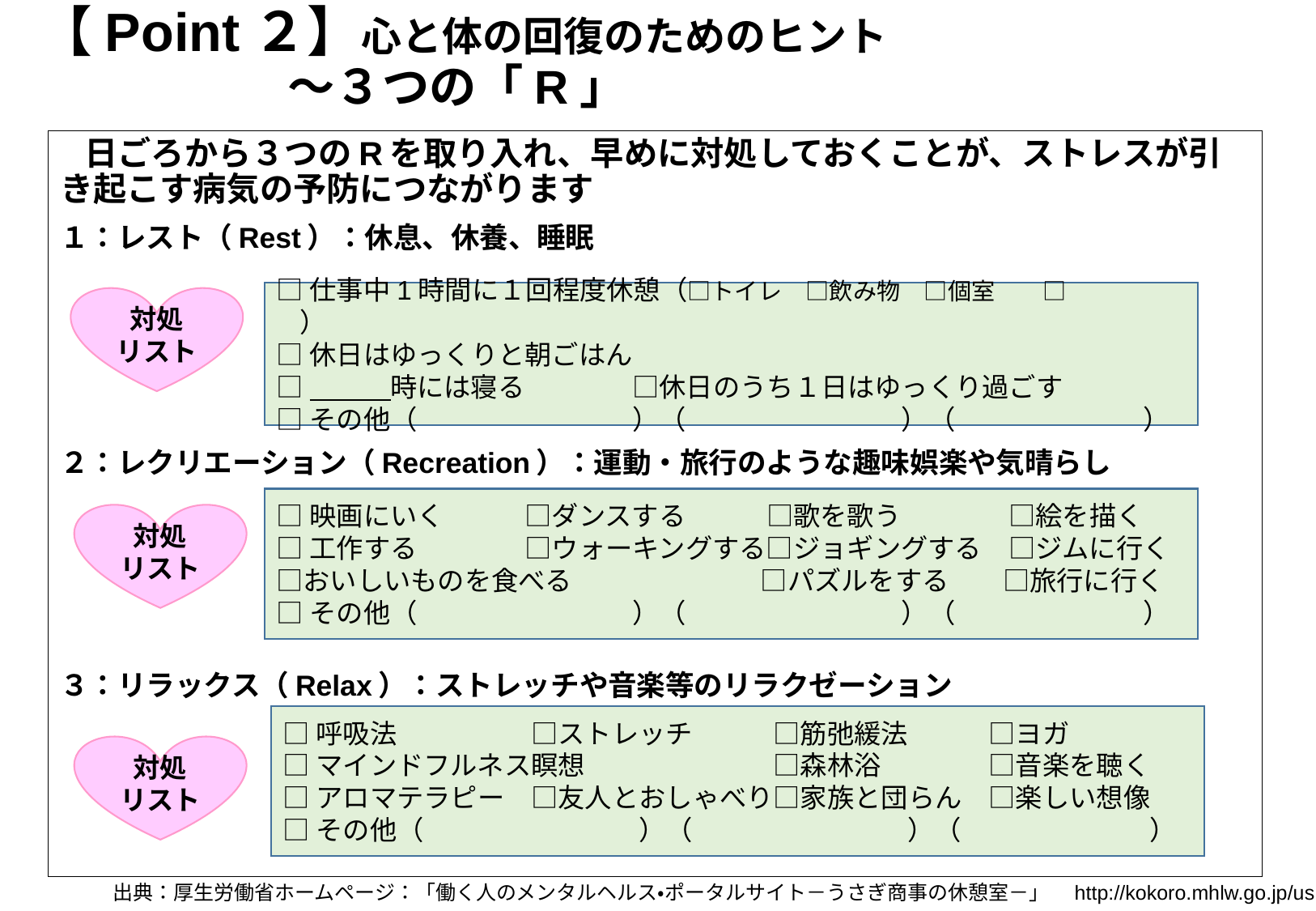

【Point２】心と体の回復のためのヒント
　　　　　　～３つの「R」
　日ごろから３つのRを取り入れ、早めに対処しておくことが、ストレスが引き起こす病気の予防につながります
１：レスト（Rest）：休息、休養、睡眠

２：レクリエーション（Recreation）：運動・旅行のような趣味娯楽や気晴らし

３：リラックス（Relax）：ストレッチや音楽等のリラクゼーション

□仕事中1時間に１回程度休憩（□トイレ　□飲み物　□個室　　□　　　　）
□休日はゆっくりと朝ごはん
□　　　時には寝る　　　　□休日のうち１日はゆっくり過ごす
□その他（　　　　　　　　）（　　　　　　　　）（　　　　　　　）
対処
リスト
□映画にいく　　　□ダンスする　　　□歌を歌う　　　　□絵を描く
□工作する　　　　□ウォーキングする□ジョギングする　□ジムに行く□おいしいものを食べる　　　　　　　□パズルをする　　□旅行に行く
□その他（　　　　　　　　）（　　　　　　　　）（　　　　　　　）
対処
リスト
□呼吸法　　　　　□ストレッチ　　　□筋弛緩法　　　□ヨガ
□マインドフルネス瞑想　　　　　　　□森林浴　　　　□音楽を聴く
□アロマテラピー　□友人とおしゃべり□家族と団らん　□楽しい想像
□その他（　　　　　　　　）（　　　　　　　　）（　　　　　　　）
対処
リスト
出典：厚生労働省ホームページ：「働く人のメンタルヘルス・ポータルサイト－うさぎ商事の休憩室－」　http://kokoro.mhlw.go.jp/usagi/